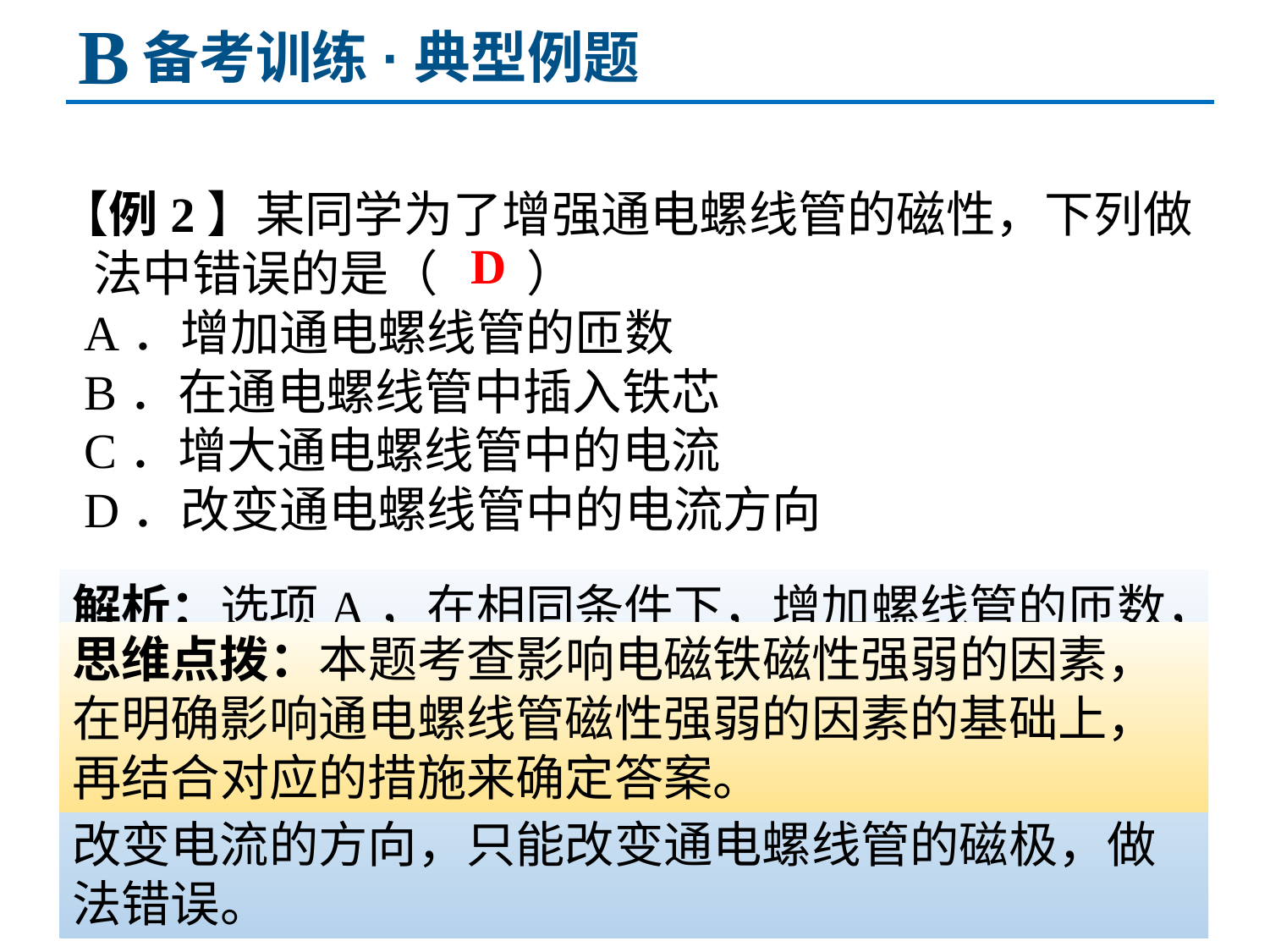

B
备考训练·典型例题
【例2】某同学为了增强通电螺线管的磁性，下列做
  法中错误的是（        ）
  A．增加通电螺线管的匝数
  B．在通电螺线管中插入铁芯
  C．增大通电螺线管中的电流
  D．改变通电螺线管中的电流方向
D
解析：选项A，在相同条件下，增加螺线管的匝数，磁性增强，做法正确；选项B，在相同条件下，插入铁芯，磁性增强，做法正确；选项C，在相同条件下，增大电流，磁性增强，做法正确；选项D，改变电流的方向，只能改变通电螺线管的磁极，做法错误。
思维点拨：本题考查影响电磁铁磁性强弱的因素，在明确影响通电螺线管磁性强弱的因素的基础上，再结合对应的措施来确定答案。